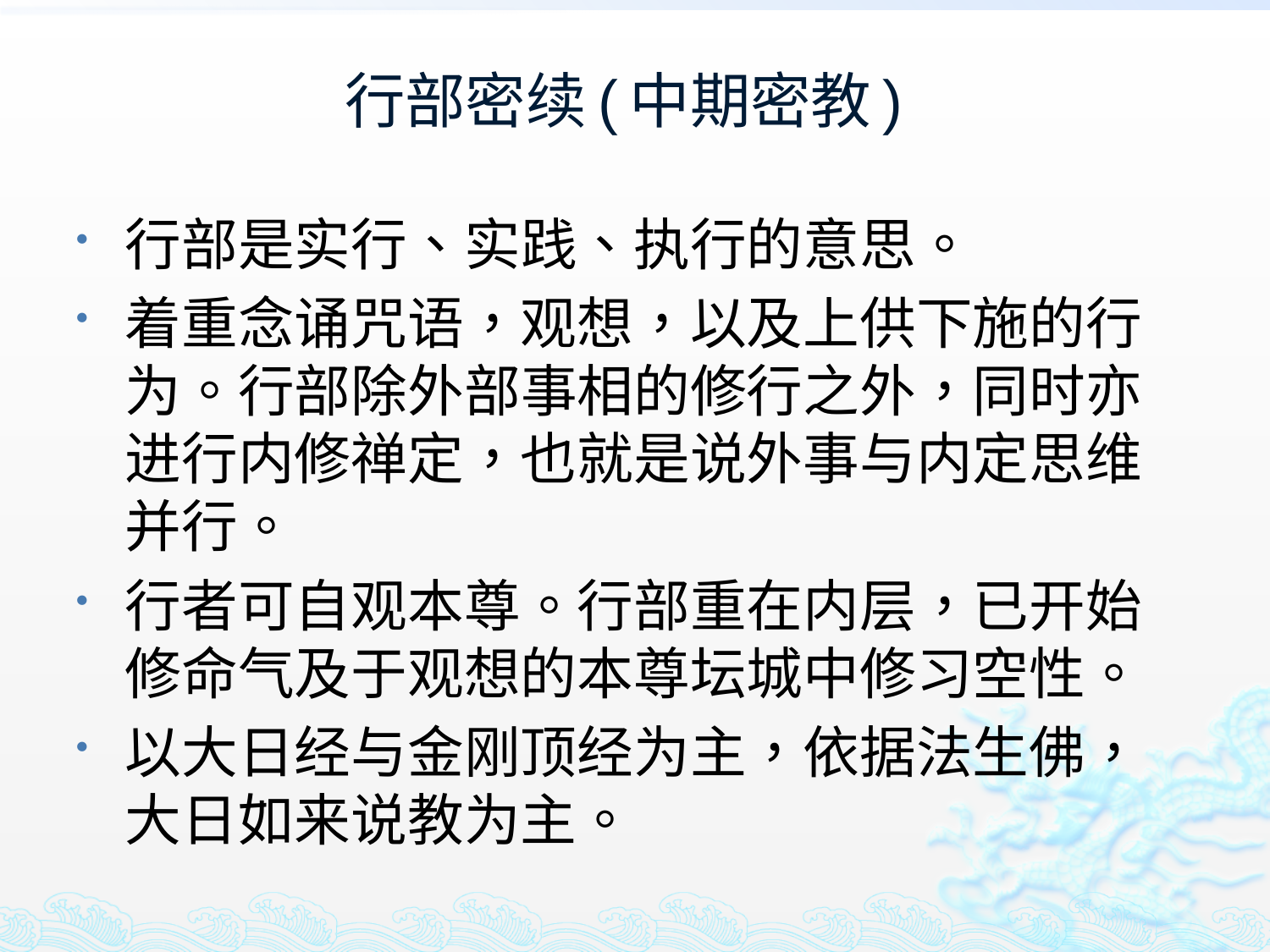

# 行部密续(中期密教)
行部是实行、实践、执行的意思。
着重念诵咒语，观想，以及上供下施的行为。行部除外部事相的修行之外，同时亦进行内修禅定，也就是说外事与内定思维并行。
行者可自观本尊。行部重在内层，已开始修命气及于观想的本尊坛城中修习空性。
以大日经与金刚顶经为主，依据法生佛，大日如来说教为主。